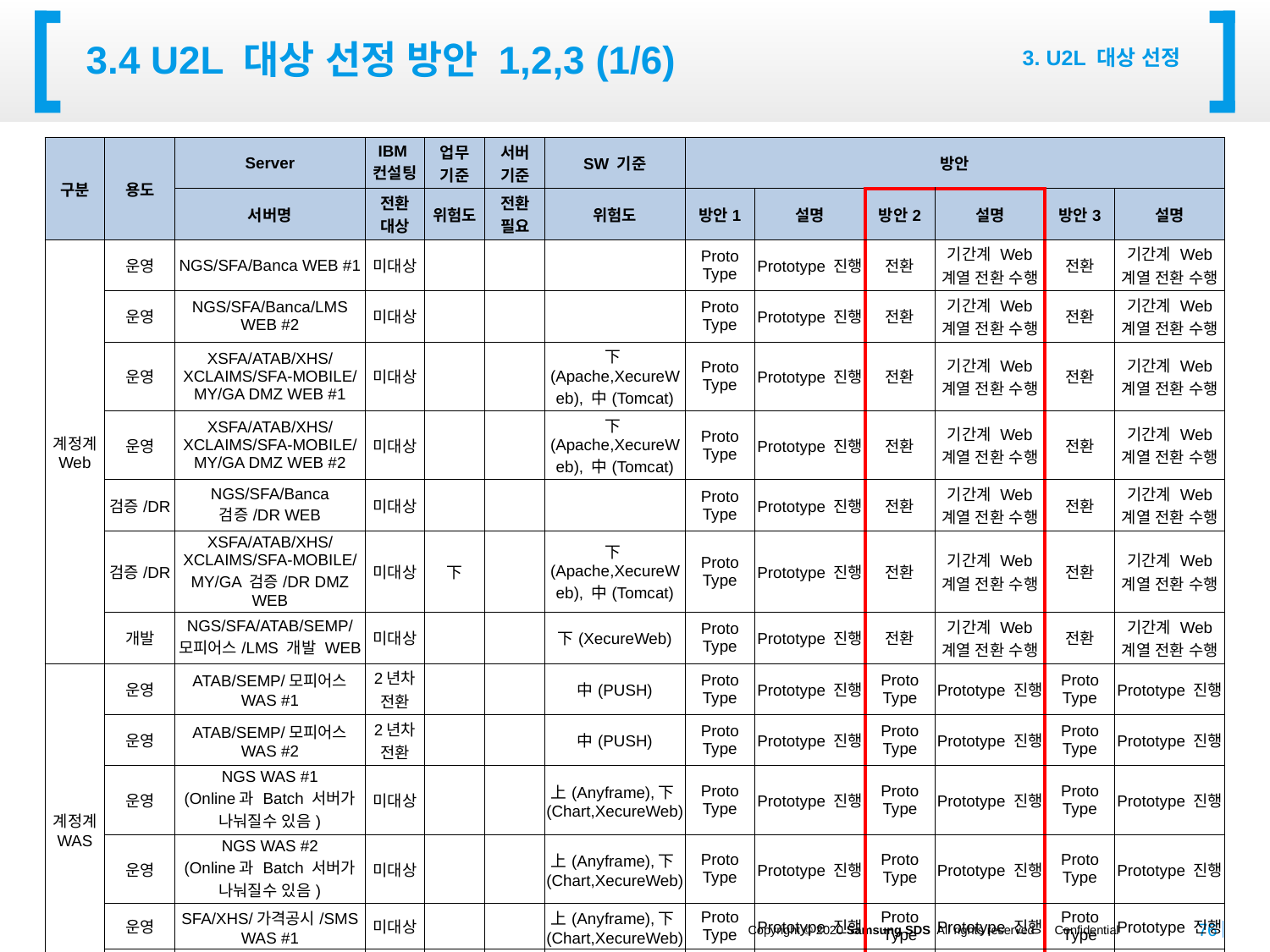

# 3.4 u2l 대상 선정 방안 1,2,3 (1/6)
3. U2L 대상 선정
| 구분 | 용도 | Server | IBM 컨설팅 | 업무 기준 | 서버 기준 | SW 기준 | 방안 |  |  |  |  |  |
| --- | --- | --- | --- | --- | --- | --- | --- | --- | --- | --- | --- | --- |
|  |  | 서버명 | 전환 대상 | 위험도 | 전환 필요 | 위험도 | 방안1 | 설명 | 방안2 | 설명 | 방안3 | 설명 |
| 계정계 Web | 운영 | NGS/SFA/Banca WEB #1 | 미대상 |  |  |  | Proto Type | Prototype 진행 | 전환 | 기간계 Web 계열 전환 수행 | 전환 | 기간계 Web 계열 전환 수행 |
|  | 운영 | NGS/SFA/Banca/LMS WEB #2 | 미대상 |  |  |  | Proto Type | Prototype 진행 | 전환 | 기간계 Web 계열 전환 수행 | 전환 | 기간계 Web 계열 전환 수행 |
|  | 운영 | XSFA/ATAB/XHS/XCLAIMS/SFA-MOBILE/MY/GA DMZ WEB #1 | 미대상 |  |  | 下(Apache,XecureWeb), 中(Tomcat) | Proto Type | Prototype 진행 | 전환 | 기간계 Web 계열 전환 수행 | 전환 | 기간계 Web 계열 전환 수행 |
|  | 운영 | XSFA/ATAB/XHS/XCLAIMS/SFA-MOBILE/MY/GA DMZ WEB #2 | 미대상 |  |  | 下(Apache,XecureWeb), 中(Tomcat) | Proto Type | Prototype 진행 | 전환 | 기간계 Web 계열 전환 수행 | 전환 | 기간계 Web 계열 전환 수행 |
|  | 검증/DR | NGS/SFA/Banca 검증/DR WEB | 미대상 |  |  |  | Proto Type | Prototype 진행 | 전환 | 기간계 Web 계열 전환 수행 | 전환 | 기간계 Web 계열 전환 수행 |
|  | 검증/DR | XSFA/ATAB/XHS/XCLAIMS/SFA-MOBILE/MY/GA 검증/DR DMZ WEB | 미대상 | 下 |  | 下(Apache,XecureWeb), 中(Tomcat) | Proto Type | Prototype 진행 | 전환 | 기간계 Web 계열 전환 수행 | 전환 | 기간계 Web 계열 전환 수행 |
|  | 개발 | NGS/SFA/ATAB/SEMP/ 모피어스/LMS 개발 WEB | 미대상 |  |  | 下(XecureWeb) | Proto Type | Prototype 진행 | 전환 | 기간계 Web 계열 전환 수행 | 전환 | 기간계 Web 계열 전환 수행 |
| 계정계 WAS | 운영 | ATAB/SEMP/모피어스 WAS #1 | 2년차 전환 |  |  | 中(PUSH) | Proto Type | Prototype 진행 | Proto Type | Prototype 진행 | Proto Type | Prototype 진행 |
|  | 운영 | ATAB/SEMP/모피어스 WAS #2 | 2년차 전환 |  |  | 中(PUSH) | Proto Type | Prototype 진행 | Proto Type | Prototype 진행 | Proto Type | Prototype 진행 |
|  | 운영 | NGS WAS #1 (Online과 Batch 서버가 나눠질수 있음) | 미대상 |  |  | 上(Anyframe),下(Chart,XecureWeb) | Proto Type | Prototype 진행 | Proto Type | Prototype 진행 | Proto Type | Prototype 진행 |
|  | 운영 | NGS WAS #2 (Online과 Batch 서버가 나눠질수 있음) | 미대상 |  |  | 上(Anyframe),下(Chart,XecureWeb) | Proto Type | Prototype 진행 | Proto Type | Prototype 진행 | Proto Type | Prototype 진행 |
|  | 운영 | SFA/XHS/가격공시/SMS WAS #1 | 미대상 |  |  | 上(Anyframe),下(Chart,XecureWeb) | Proto Type | Prototype 진행 | Proto Type | Prototype 진행 | Proto Type | Prototype 진행 |
|  | 운영 | SFA/XHS/가격공시/SMS/LMS WAS #1 | 미대상 |  |  | 上(Anyframe),下(Chart,XecureWeb) | Proto Type | Prototype 진행 | Proto Type | Prototype 진행 | Proto Type | Prototype 진행 |